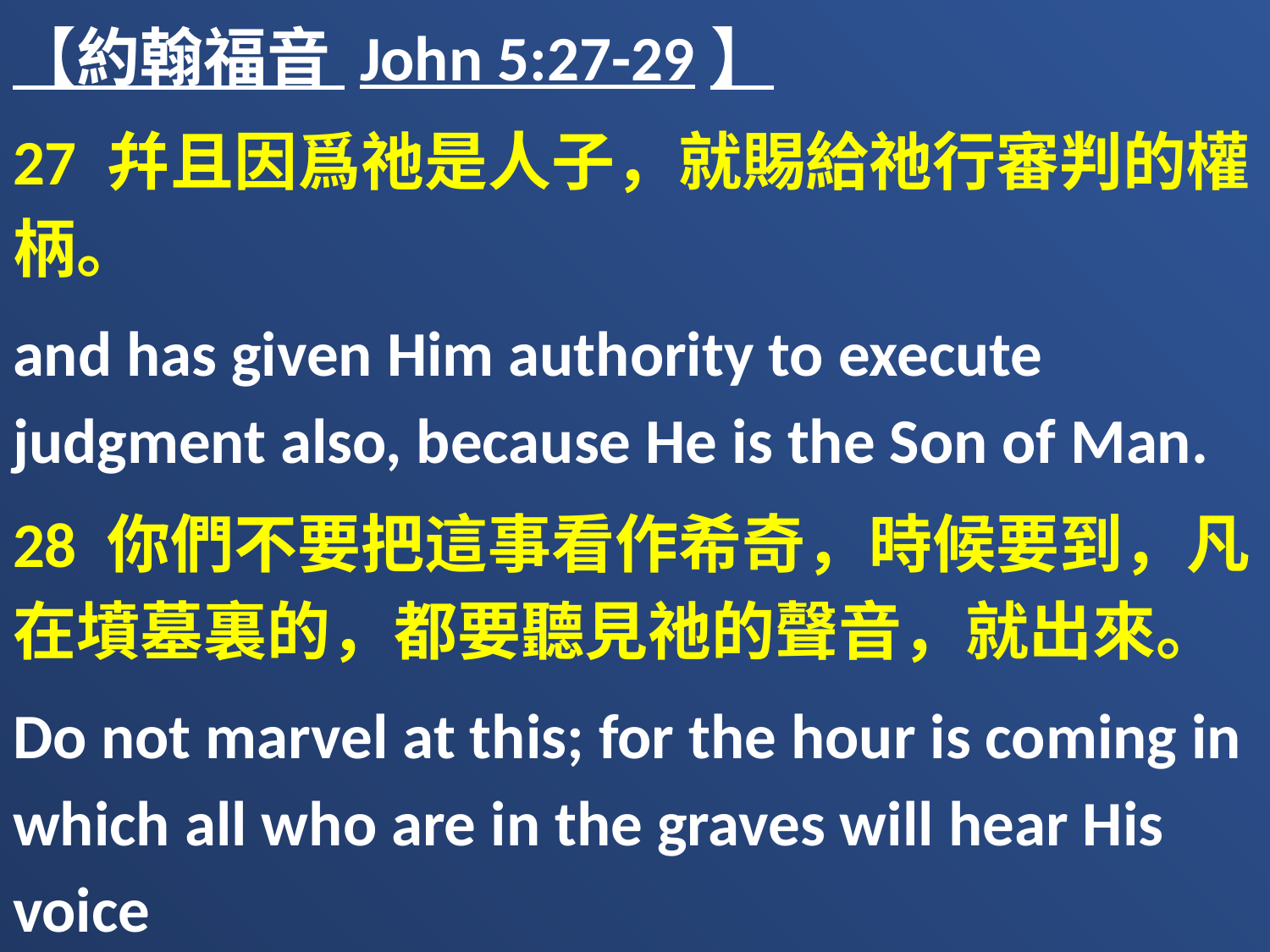

【約翰福音 John 5:27-29】
27 幷且因爲祂是人子，就賜給祂行審判的權柄。
and has given Him authority to execute judgment also, because He is the Son of Man.
28 你們不要把這事看作希奇，時候要到，凡在墳墓裏的，都要聽見祂的聲音，就出來。
Do not marvel at this; for the hour is coming in which all who are in the graves will hear His voice